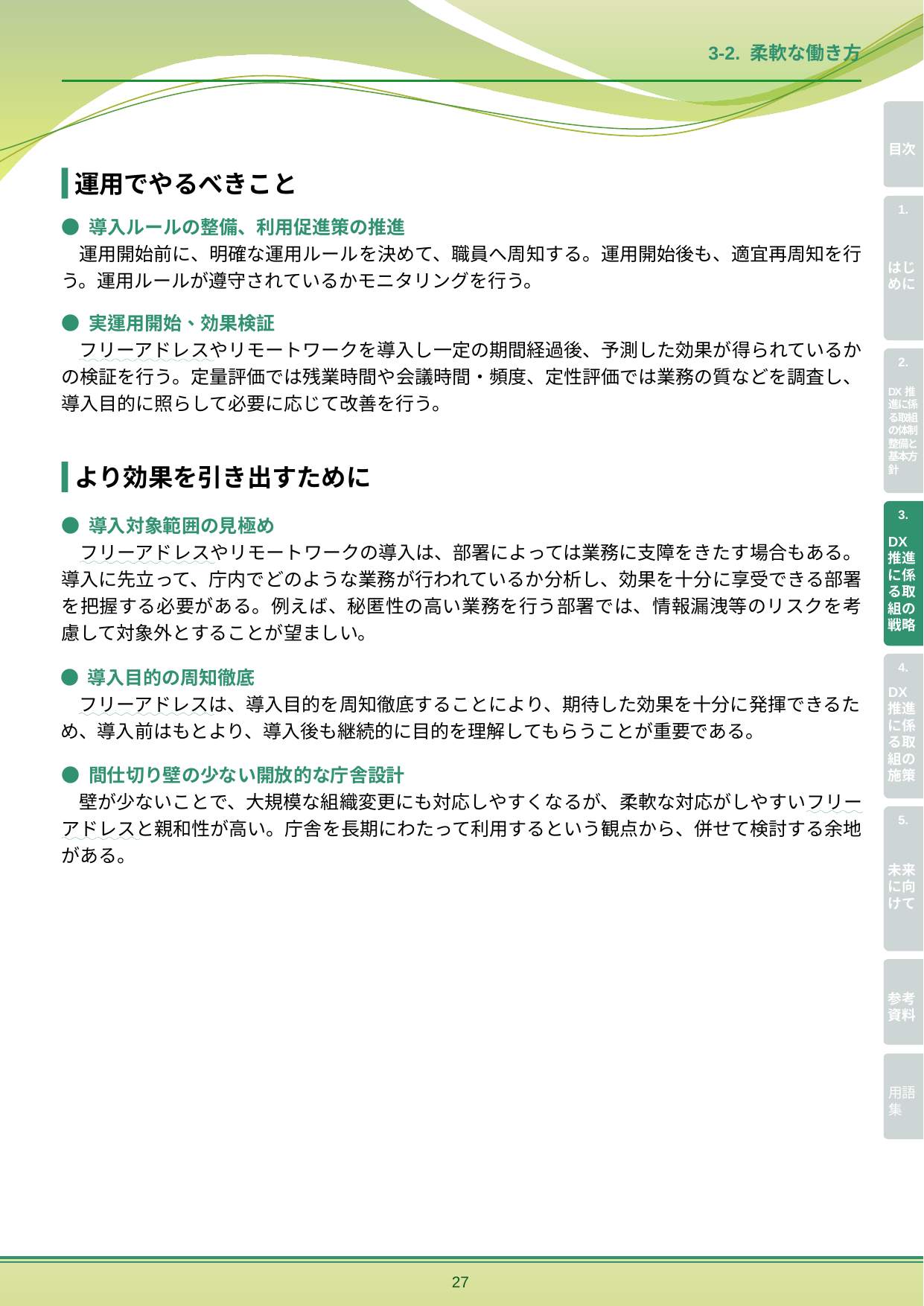

3-2. 柔軟な働き方

運用でやるべきこと
● 導入ルールの整備、利用促進策の推進
運用開始前に、明確な運用ルールを決めて、職員へ周知する。運用開始後も、適宜再周知を行う。運用ルールが遵守されているかモニタリングを行う。
● 実運用開始、効果検証
フリーアドレスやリモートワークを導入し一定の期間経過後、予測した効果が得られているかの検証を行う。定量評価では残業時間や会議時間・頻度、定性評価では業務の質などを調査し、導入目的に照らして必要に応じて改善を行う。

より効果を引き出すために
● 導入対象範囲の見極め
　フリーアドレスやリモートワークの導入は、部署によっては業務に支障をきたす場合もある。導入に先立って、庁内でどのような業務が行われているか分析し、効果を十分に享受できる部署を把握する必要がある。例えば、秘匿性の高い業務を行う部署では、情報漏洩等のリスクを考慮して対象外とすることが望ましい。
● 導入目的の周知徹底
　フリーアドレスは、導入目的を周知徹底することにより、期待した効果を十分に発揮できるため、導入前はもとより、導入後も継続的に目的を理解してもらうことが重要である。
● 間仕切り壁の少ない開放的な庁舎設計
壁が少ないことで、大規模な組織変更にも対応しやすくなるが、柔軟な対応がしやすいフリーアドレスと親和性が高い。庁舎を長期にわたって利用するという観点から、併せて検討する余地がある。
27